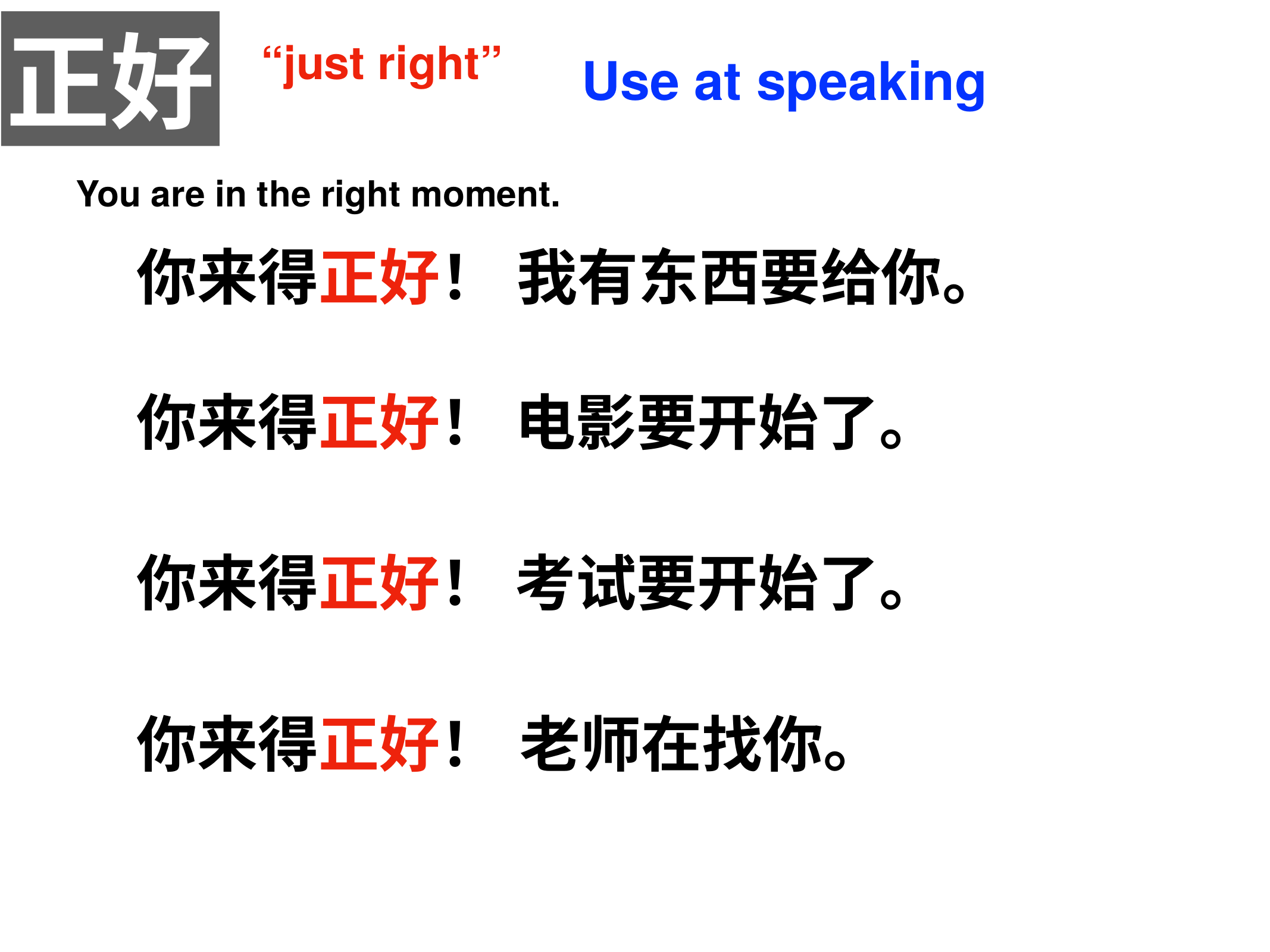

正好
“just right”
Use at speaking
You are in the right moment.
你来得正好！
我有东西要给你。
你来得正好！
电影要开始了。
你来得正好！
考试要开始了。
你来得正好！
老师在找你。